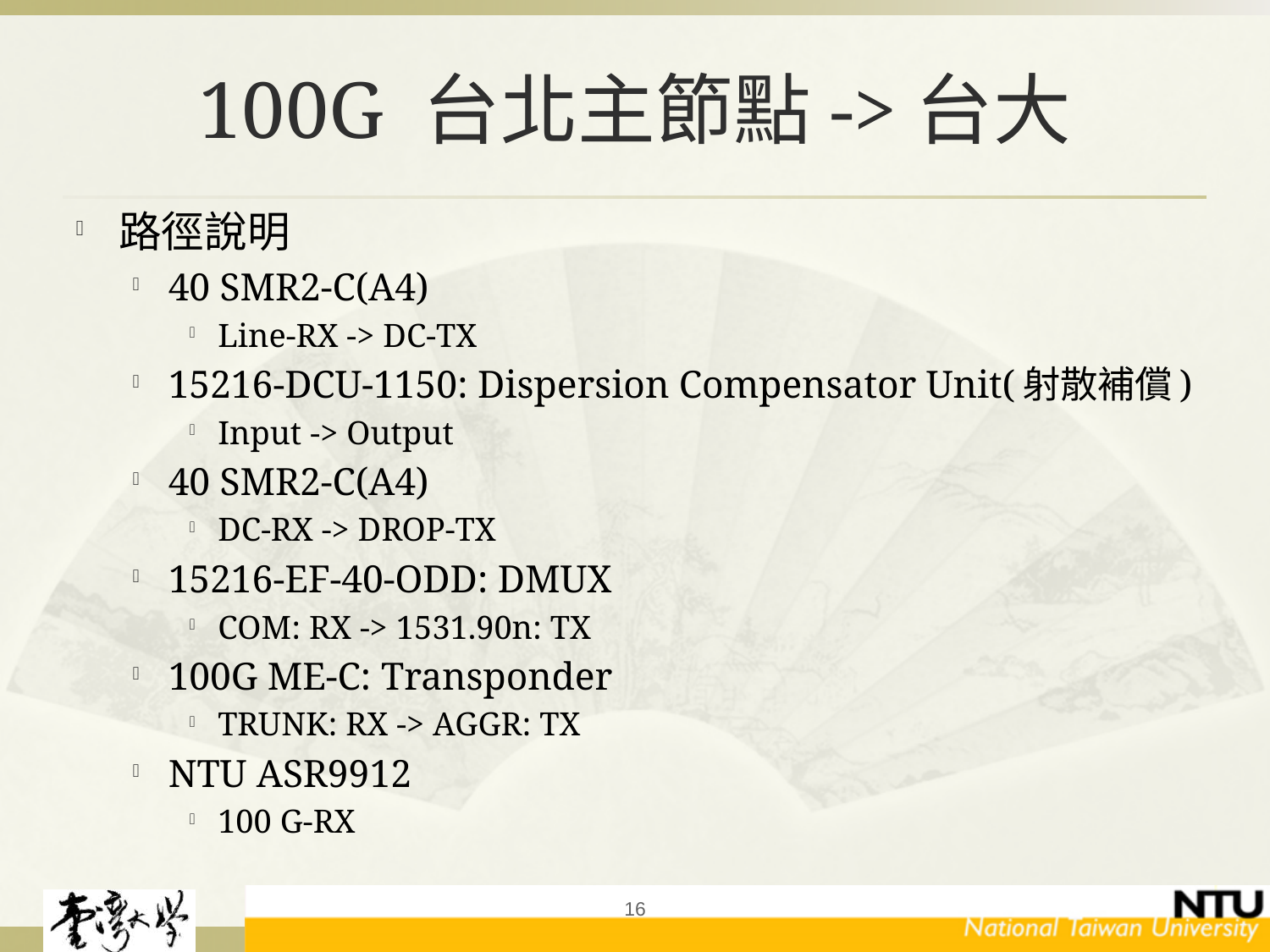

# 100G 台北主節點->台大
路徑說明
40 SMR2-C(A4)
Line-RX -> DC-TX
15216-DCU-1150: Dispersion Compensator Unit(射散補償)
Input -> Output
40 SMR2-C(A4)
DC-RX -> DROP-TX
15216-EF-40-ODD: DMUX
COM: RX -> 1531.90n: TX
100G ME-C: Transponder
TRUNK: RX -> AGGR: TX
NTU ASR9912
100 G-RX
16